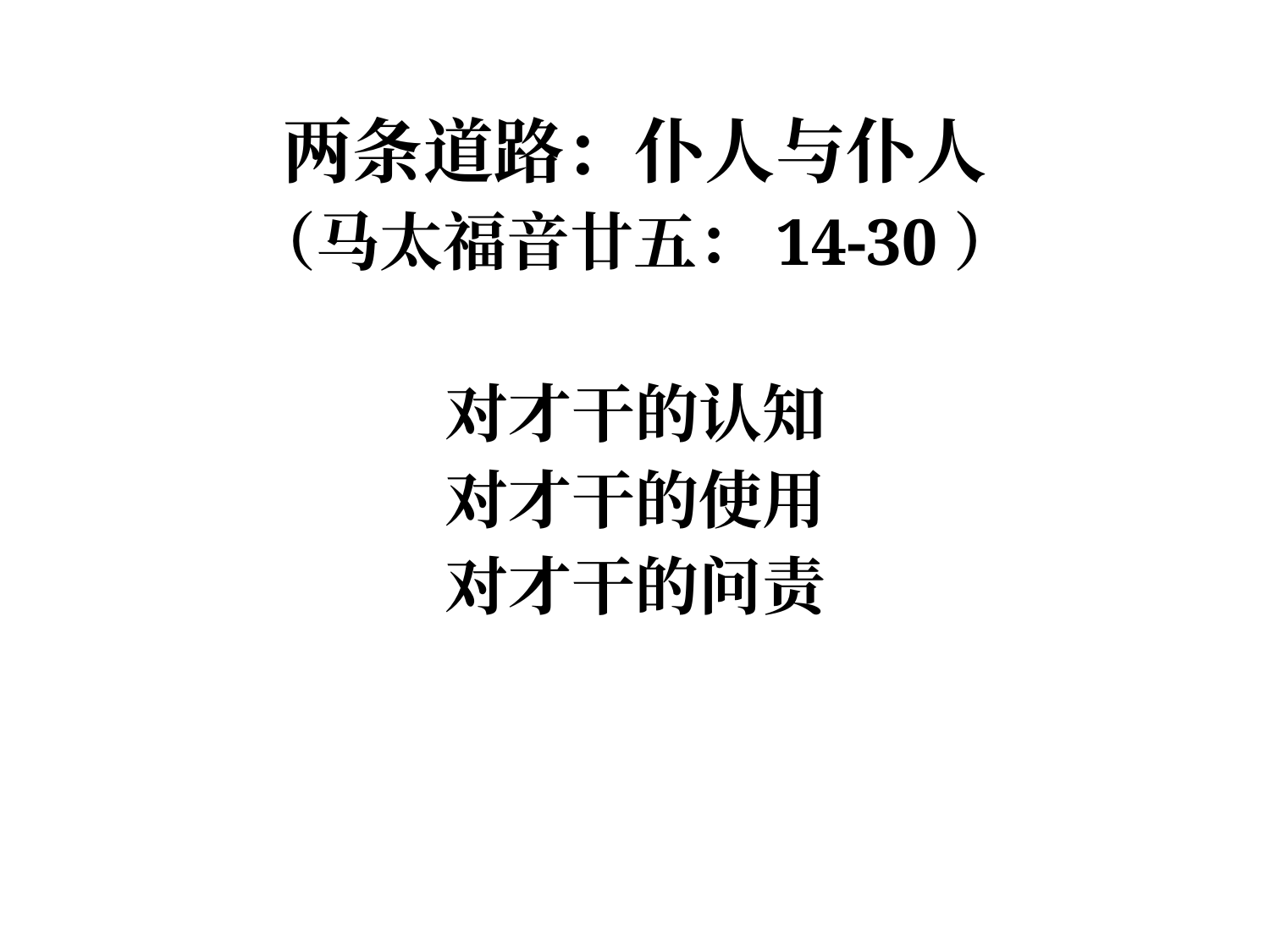

两条道路：仆人与仆人
（马太福音廿五：14-30）

对才干的认知
对才干的使用
对才干的问责